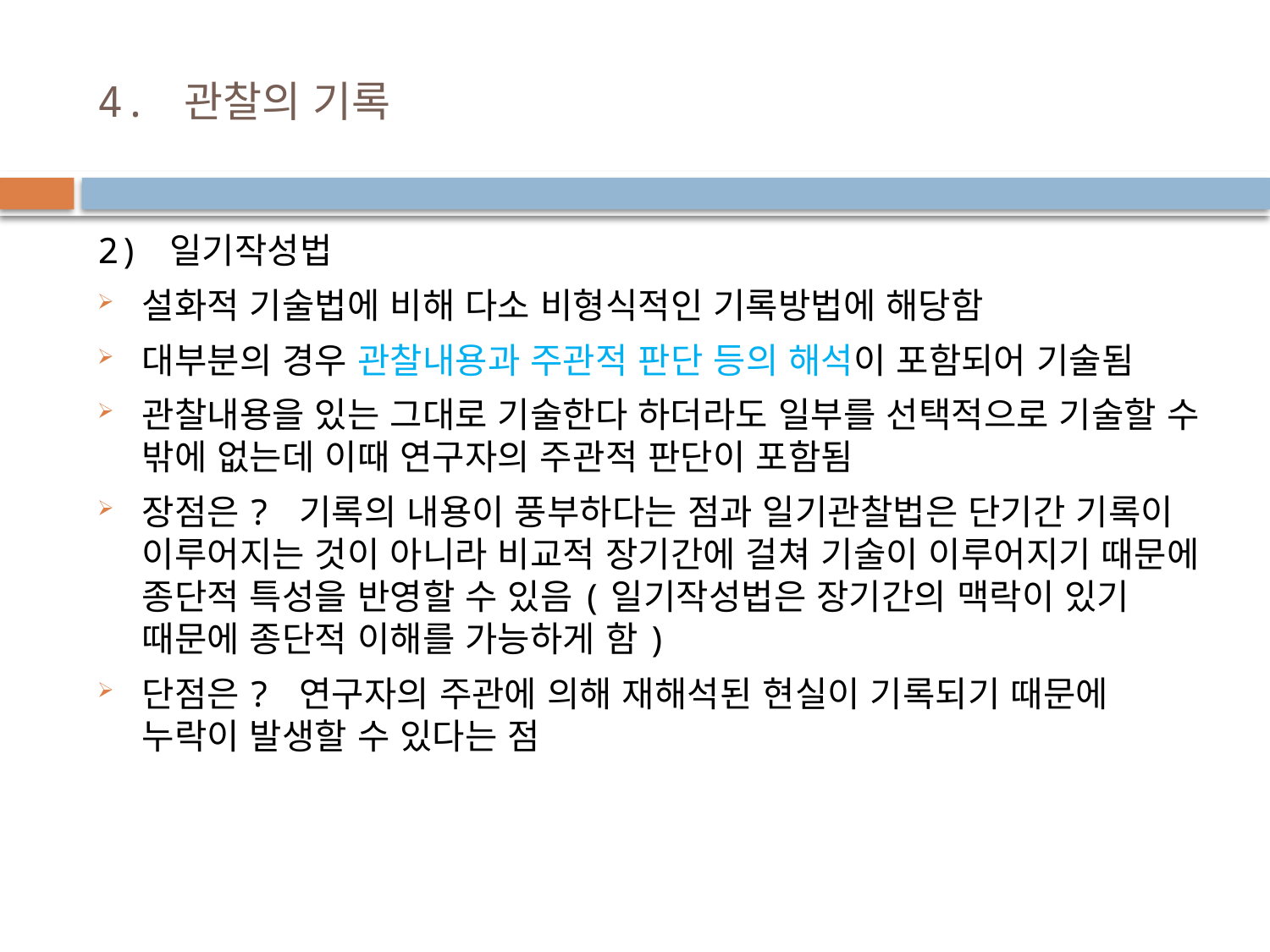

# 4. 관찰의 기록
2) 일기작성법
설화적 기술법에 비해 다소 비형식적인 기록방법에 해당함
대부분의 경우 관찰내용과 주관적 판단 등의 해석이 포함되어 기술됨
관찰내용을 있는 그대로 기술한다 하더라도 일부를 선택적으로 기술할 수 밖에 없는데 이때 연구자의 주관적 판단이 포함됨
장점은? 기록의 내용이 풍부하다는 점과 일기관찰법은 단기간 기록이 이루어지는 것이 아니라 비교적 장기간에 걸쳐 기술이 이루어지기 때문에 종단적 특성을 반영할 수 있음(일기작성법은 장기간의 맥락이 있기 때문에 종단적 이해를 가능하게 함)
단점은? 연구자의 주관에 의해 재해석된 현실이 기록되기 때문에 누락이 발생할 수 있다는 점